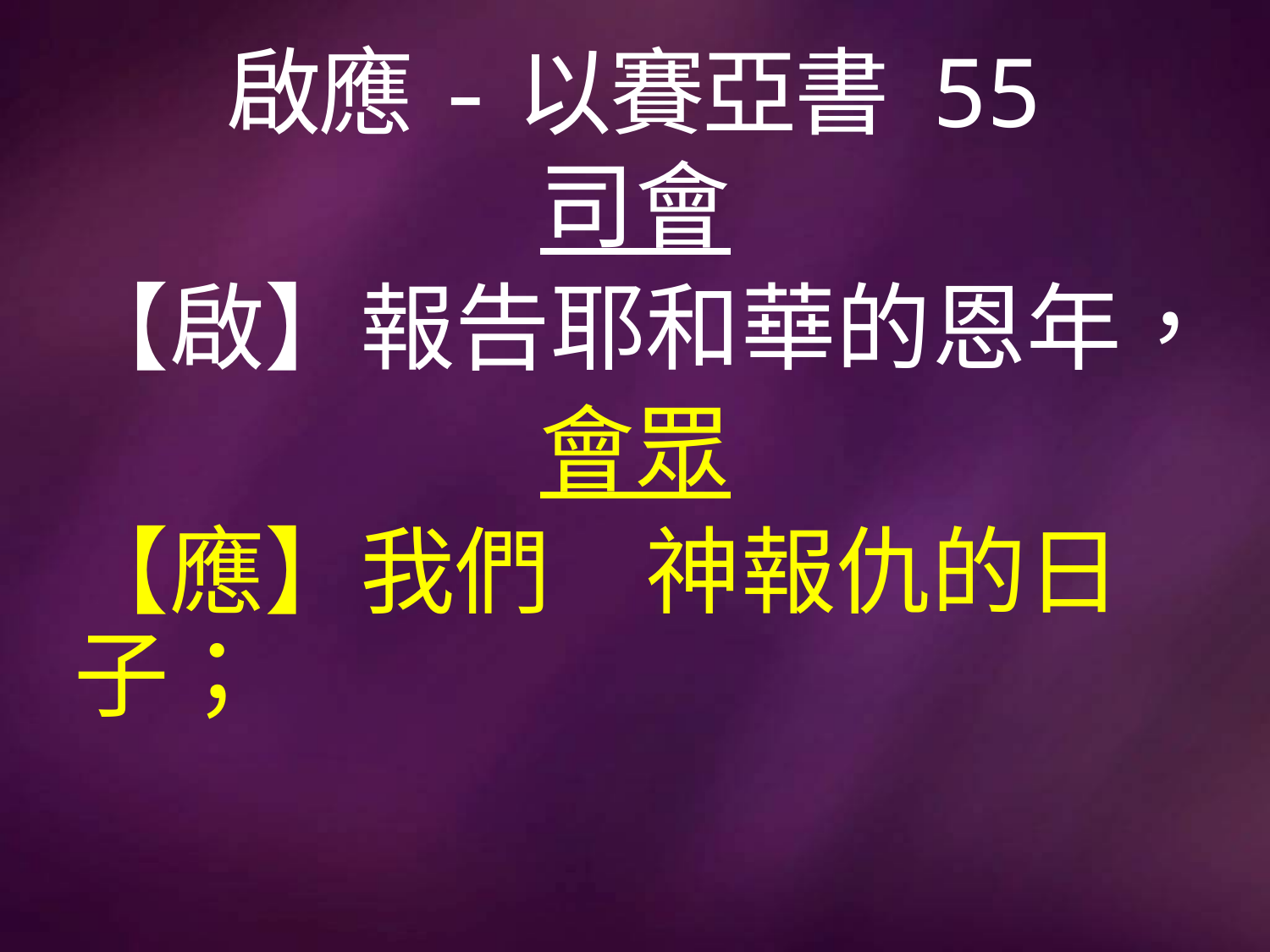

# 啟應-以賽亞書 55
司會
【啟】報告耶和華的恩年，
會眾
【應】我們　神報仇的日子；